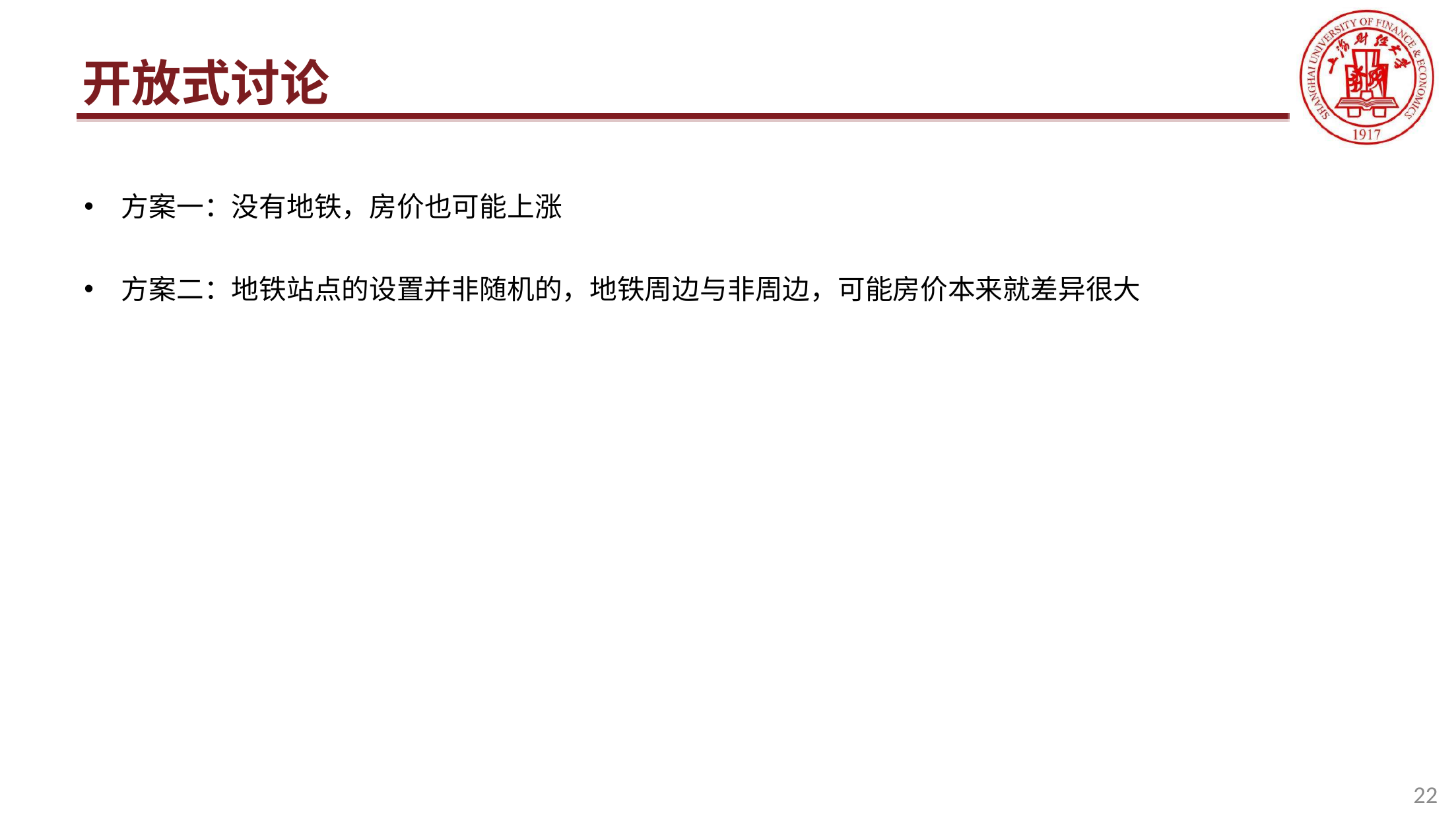

开放式讨论
方案一：没有地铁，房价也可能上涨

方案二：地铁站点的设置并非随机的，地铁周边与非周边，可能房价本来就差异很大
22